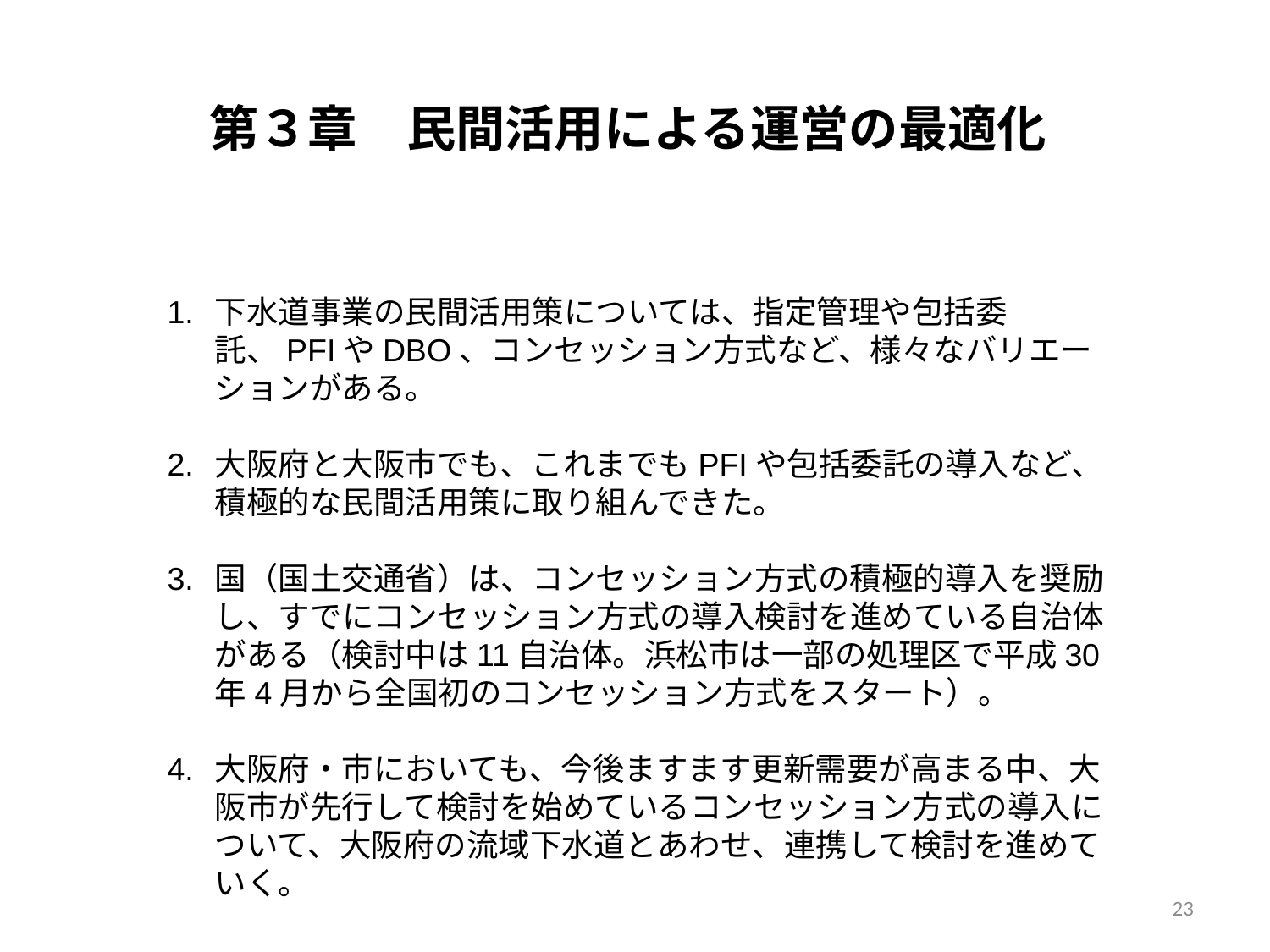

第３章　民間活用による運営の最適化
下水道事業の民間活用策については、指定管理や包括委託、PFIやDBO、コンセッション方式など、様々なバリエーションがある。

大阪府と大阪市でも、これまでもPFIや包括委託の導入など、積極的な民間活用策に取り組んできた。

国（国土交通省）は、コンセッション方式の積極的導入を奨励し、すでにコンセッション方式の導入検討を進めている自治体がある（検討中は11自治体。浜松市は一部の処理区で平成30年4月から全国初のコンセッション方式をスタート）。

大阪府・市においても、今後ますます更新需要が高まる中、大阪市が先行して検討を始めているコンセッション方式の導入について、大阪府の流域下水道とあわせ、連携して検討を進めていく。
23